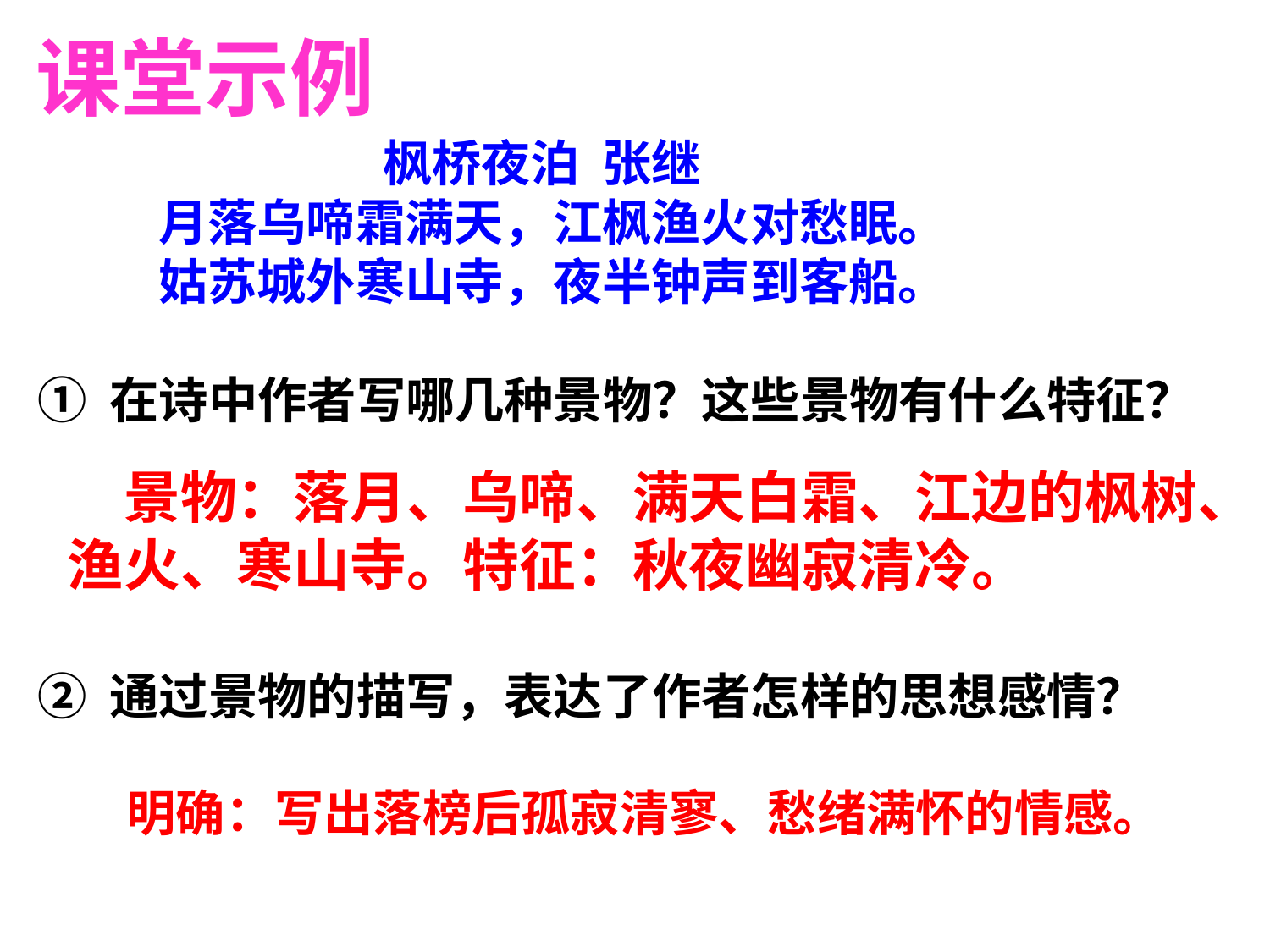

课堂示例
　　　　　　　枫桥夜泊  张继
  　　月落乌啼霜满天，江枫渔火对愁眠。
  　　姑苏城外寒山寺，夜半钟声到客船。

① 在诗中作者写哪几种景物？这些景物有什么特征？

② 通过景物的描写，表达了作者怎样的思想感情？
　景物：落月、乌啼、满天白霜、江边的枫树、渔火、寒山寺。特征：秋夜幽寂清冷。
　明确：写出落榜后孤寂清寥、愁绪满怀的情感。